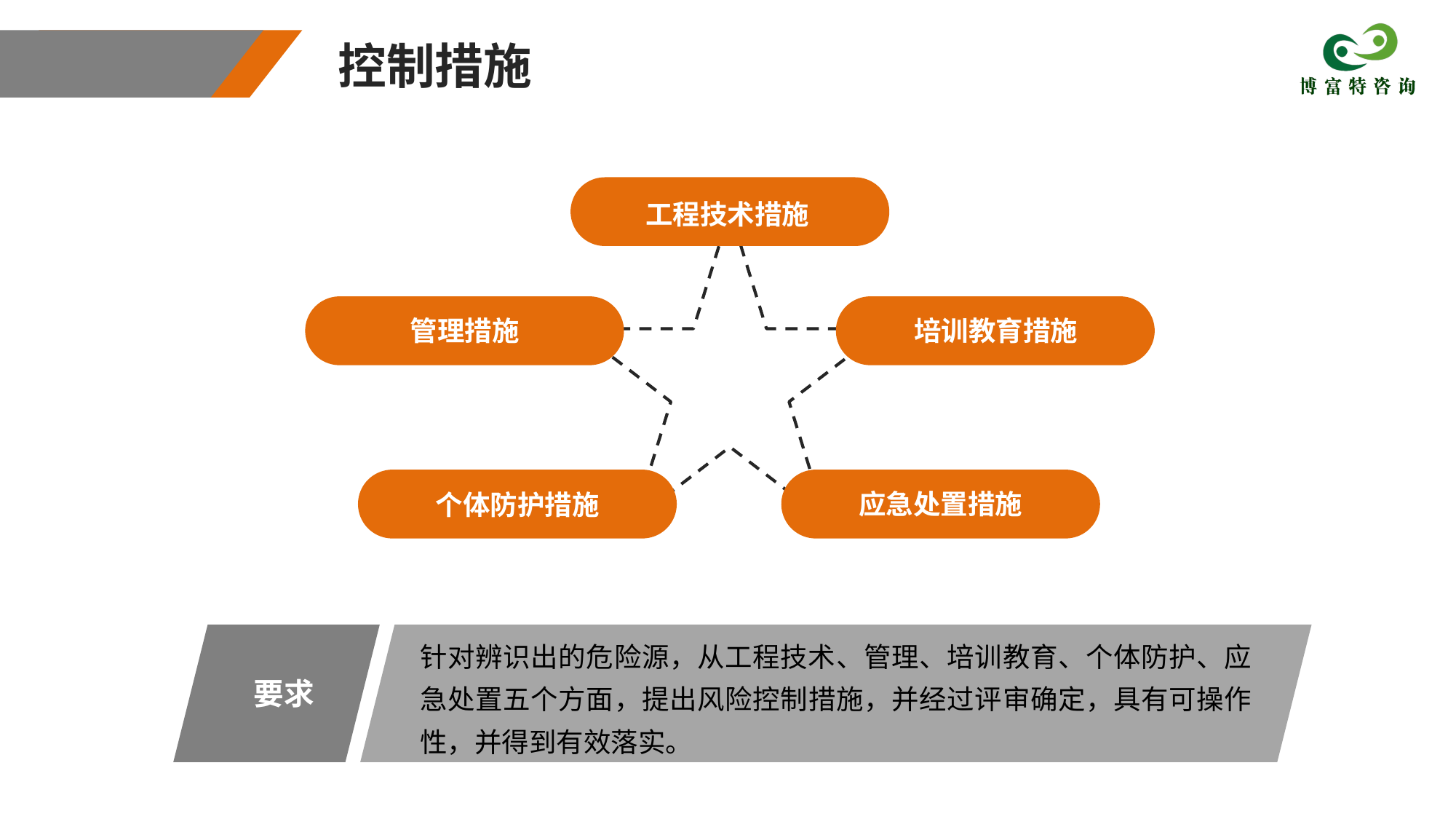

控制措施

工程技术措施

管理措施
培训教育措施

应急处置措施
个体防护措施

针对辨识出的危险源，从工程技术、管理、培训教育、个体防护、应急处置五个方面，提出风险控制措施，并经过评审确定，具有可操作性，并得到有效落实。
要求